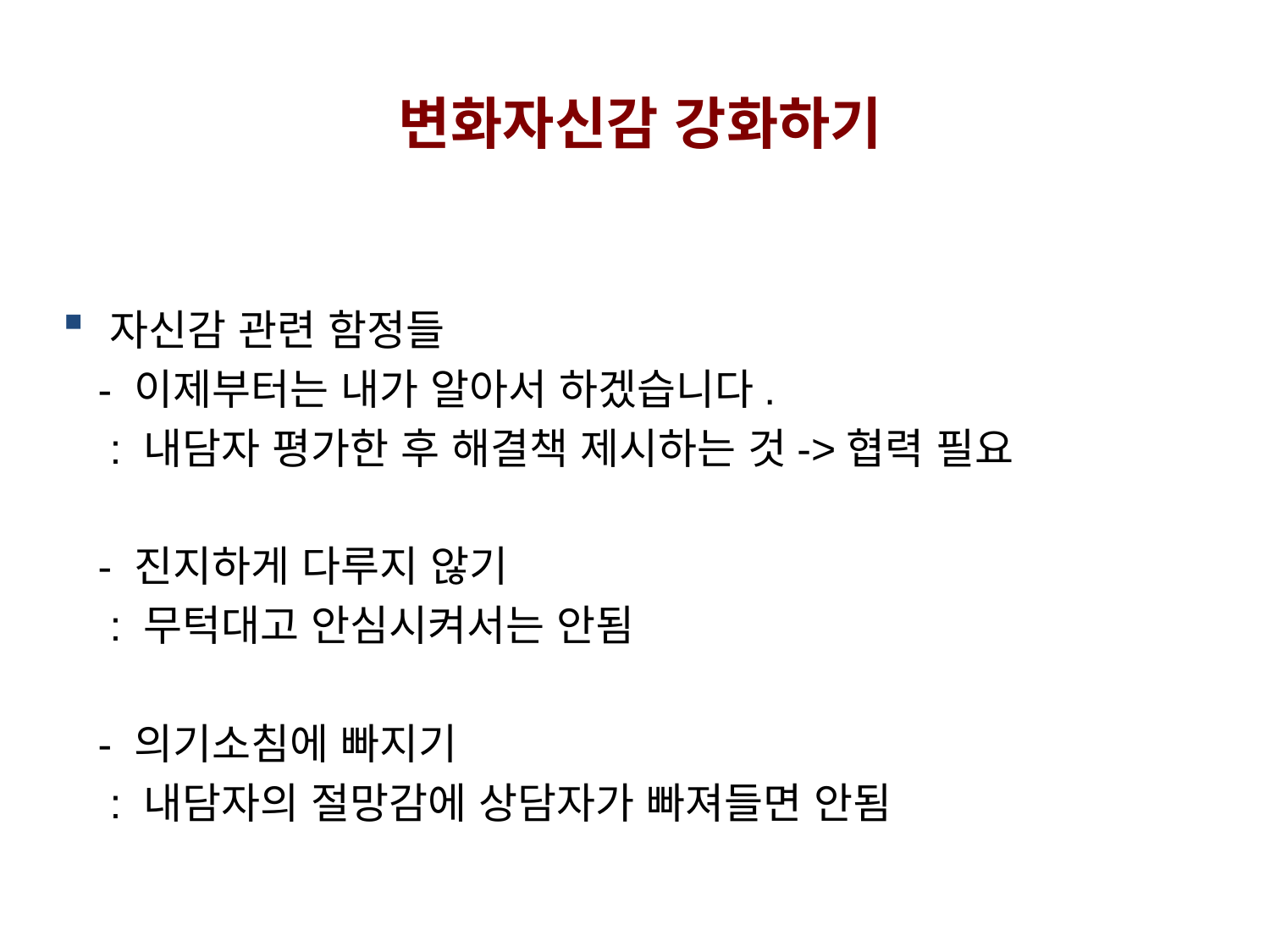

변화자신감 강화하기
자신감 관련 함정들
   - 이제부터는 내가 알아서 하겠습니다.
    : 내담자 평가한 후 해결책 제시하는 것->협력 필요

   - 진지하게 다루지 않기
    : 무턱대고 안심시켜서는 안됨

   - 의기소침에 빠지기
    : 내담자의 절망감에 상담자가 빠져들면 안됨